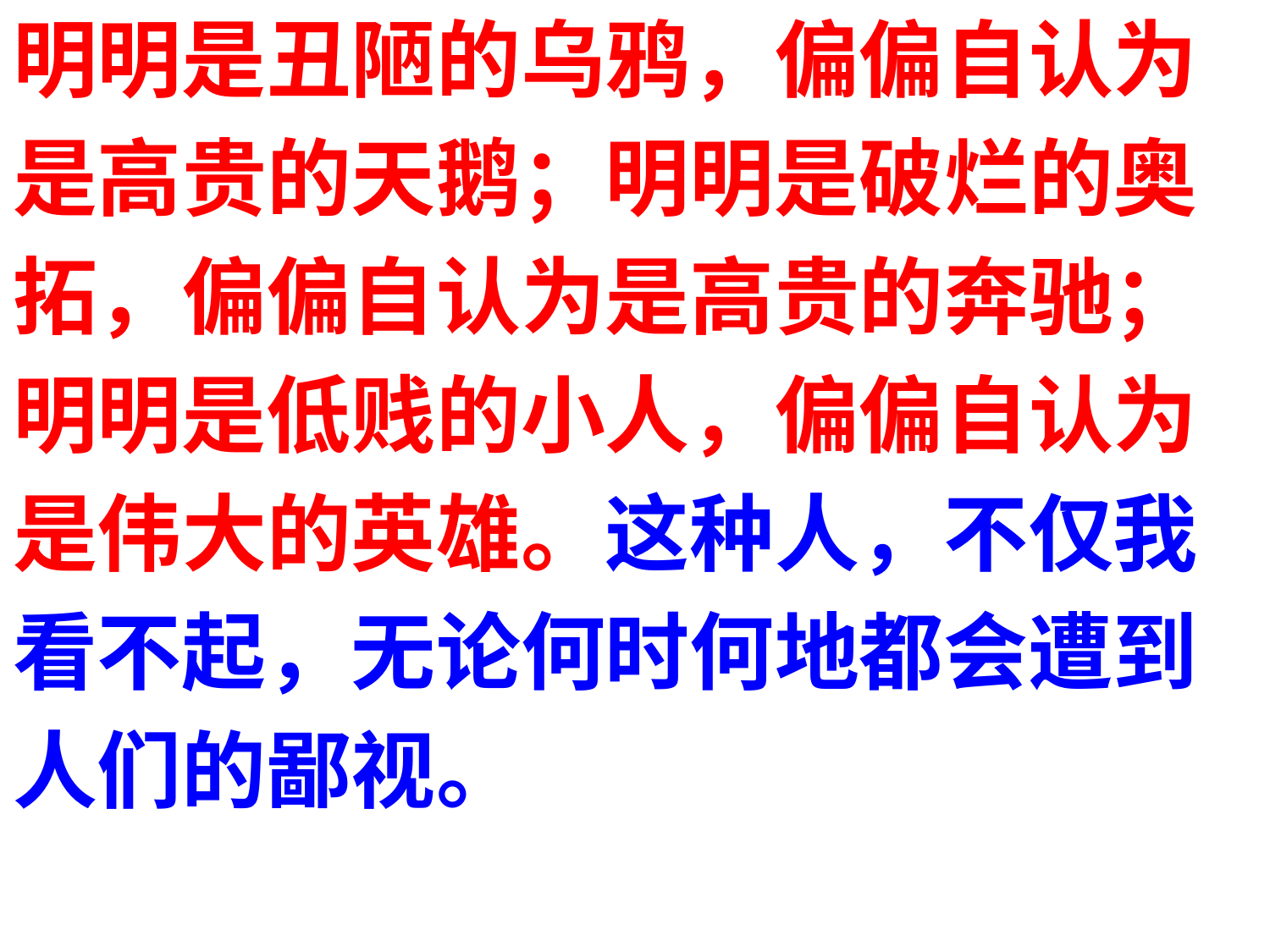

明明是丑陋的乌鸦，偏偏自认为
是高贵的天鹅；明明是破烂的奥
拓，偏偏自认为是高贵的奔驰；
明明是低贱的小人，偏偏自认为
是伟大的英雄。这种人，不仅我
看不起，无论何时何地都会遭到
人们的鄙视。